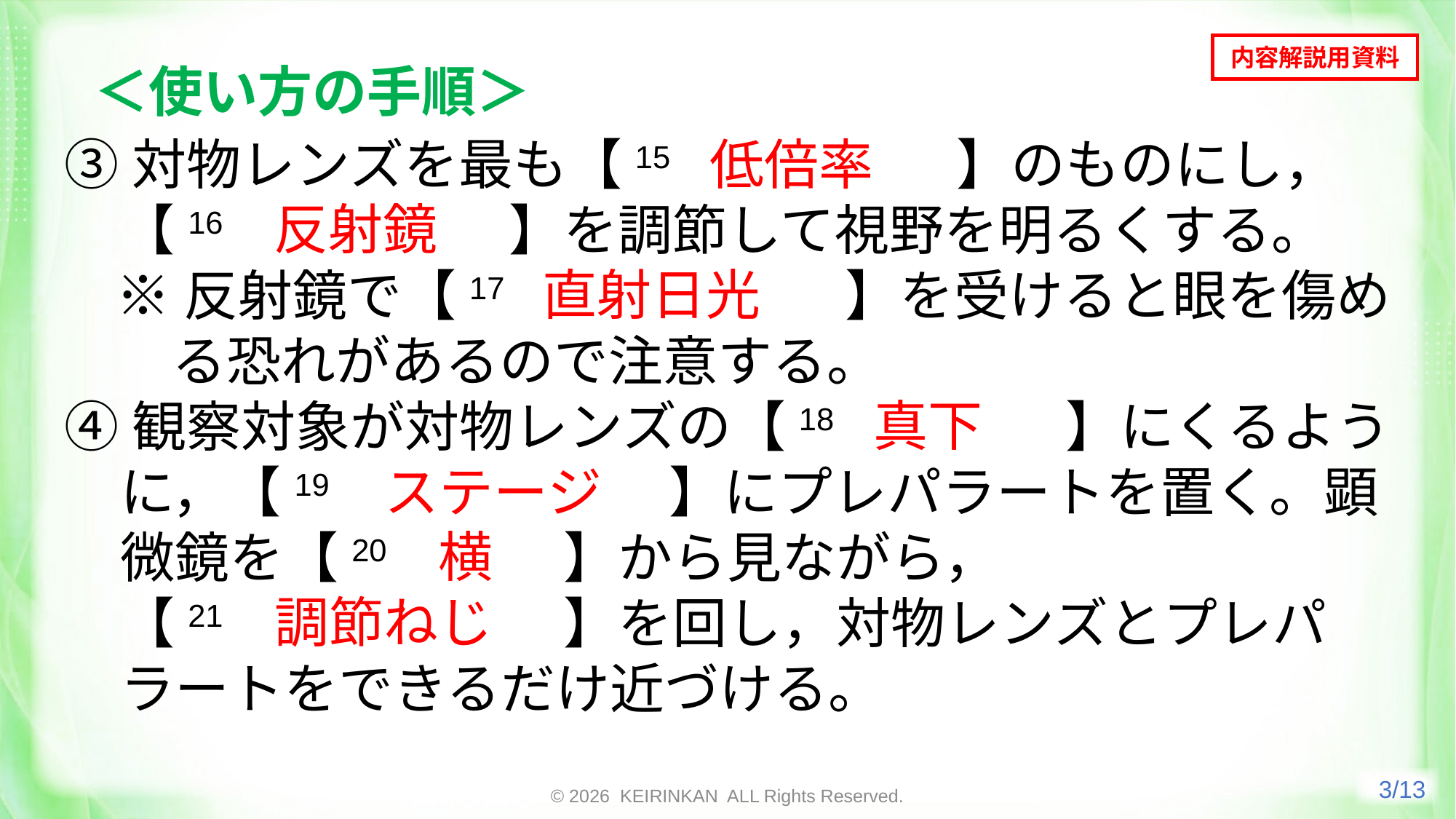

内容解説用資料
 ＜使い方の手順＞
③対物レンズを最も【15　低倍率　】のものにし，【16　反射鏡　】を調節して視野を明るくする。
※反射鏡で【17　直射日光　】を受けると眼を傷める恐れがあるので注意する。
④観察対象が対物レンズの【18　真下　】にくるように，【19　ステージ　】にプレパラートを置く。顕微鏡を【20　横　】から見ながら，
【21　調節ねじ　】を回し，対物レンズとプレパラートをできるだけ近づける。
低倍率
反射鏡
直射日光
真下
ステージ
横
調節ねじ
3/13
© 2026  KEIRINKAN  ALL Rights Reserved.